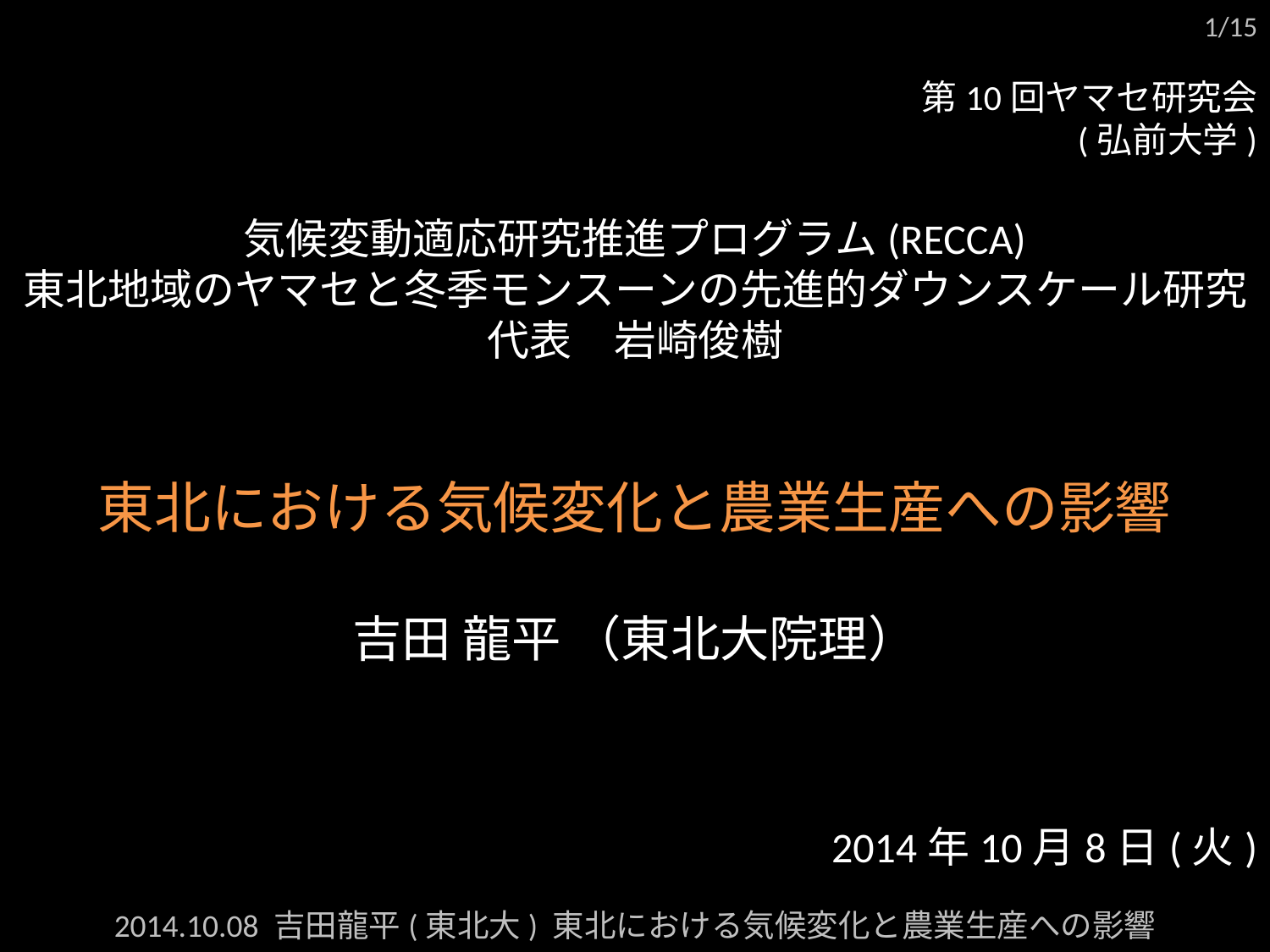

第10回ヤマセ研究会
(弘前大学)
気候変動適応研究推進プログラム(RECCA)
東北地域のヤマセと冬季モンスーンの先進的ダウンスケール研究
代表　岩崎俊樹
東北における気候変化と農業生産への影響

吉田 龍平 （東北大院理）
2014年10月8日(火)